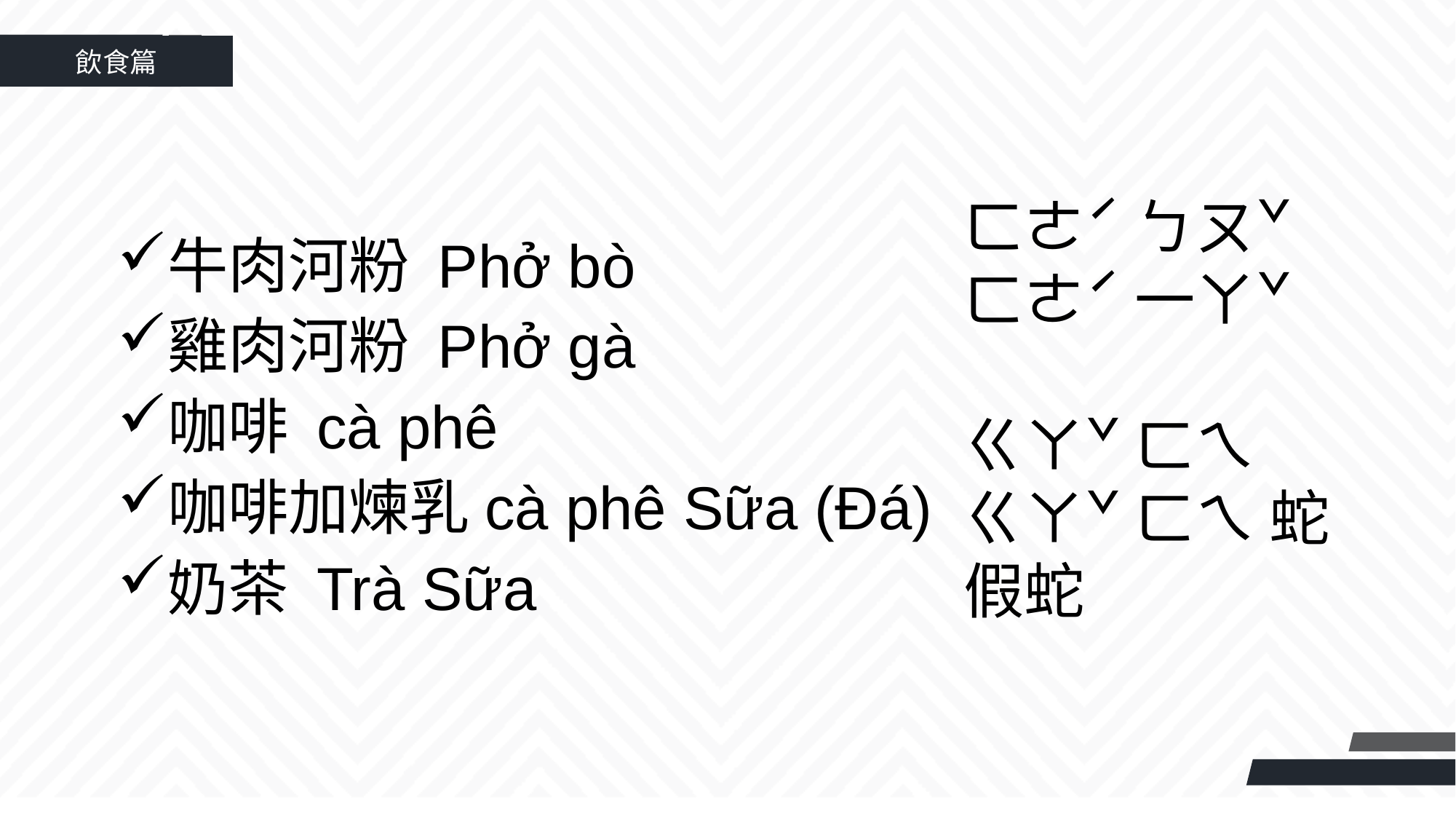

飲食篇
ㄈㄜˊ ㄅㄡˇ
ㄈㄜˊ 一ㄚˇ

ㄍㄚˇ ㄈㄟ
ㄍㄚˇ ㄈㄟ 蛇
假蛇
牛肉河粉 Phở bò
雞肉河粉 Phở gà
咖啡 cà phê
咖啡加煉乳cà phê Sữa (Đá)
奶茶 Trà Sữa